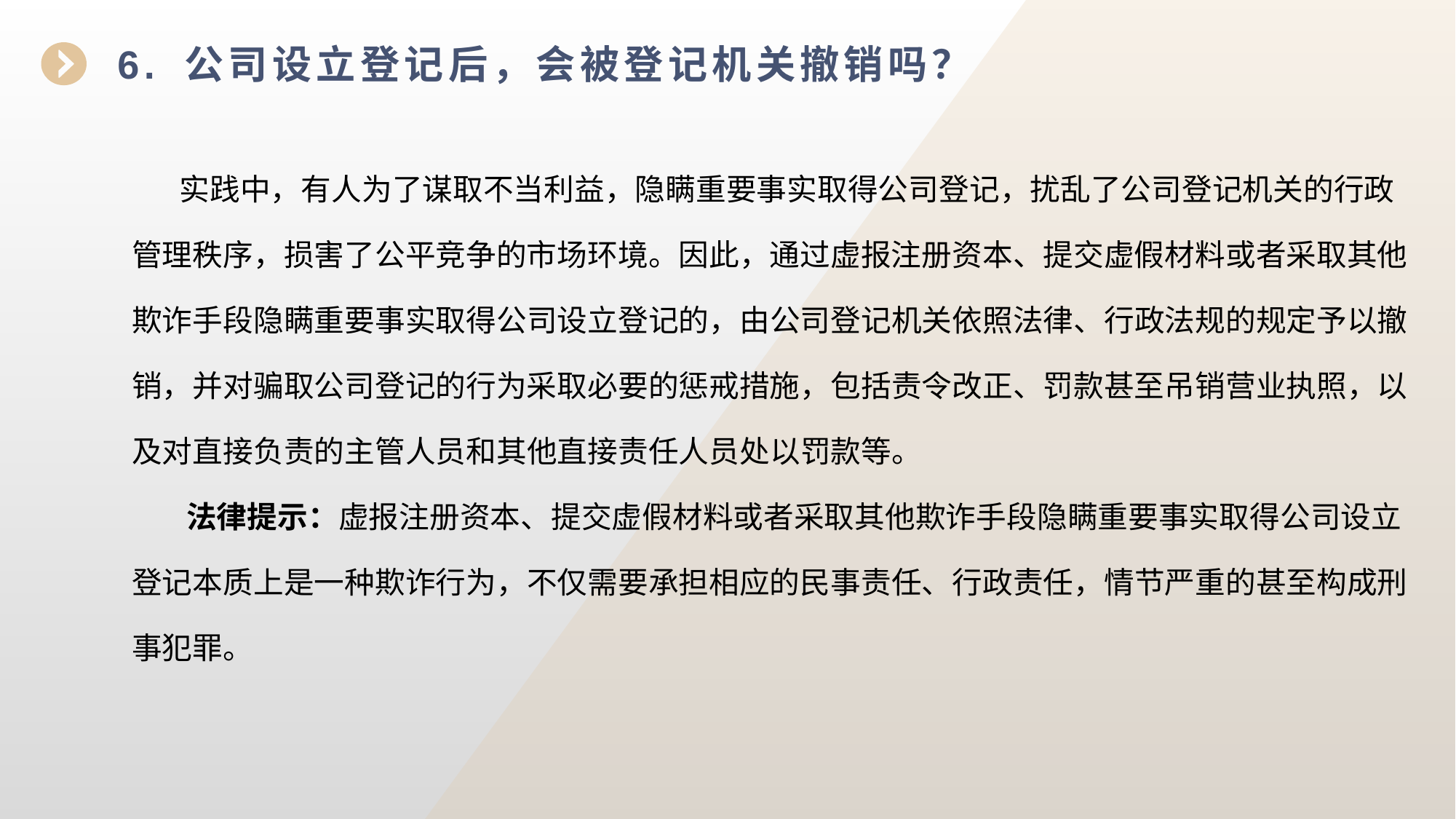

6. 公司设立登记后，会被登记机关撤销吗？

      实践中，有人为了谋取不当利益，隐瞒重要事实取得公司登记，扰乱了公司登记机关的行政管理秩序，损害了公平竞争的市场环境。因此，通过虚报注册资本、提交虚假材料或者采取其他欺诈手段隐瞒重要事实取得公司设立登记的，由公司登记机关依照法律、行政法规的规定予以撤销，并对骗取公司登记的行为采取必要的惩戒措施，包括责令改正、罚款甚至吊销营业执照，以及对直接负责的主管人员和其他直接责任人员处以罚款等。
       法律提示：虚报注册资本、提交虚假材料或者采取其他欺诈手段隐瞒重要事实取得公司设立登记本质上是一种欺诈行为，不仅需要承担相应的民事责任、行政责任，情节严重的甚至构成刑事犯罪。